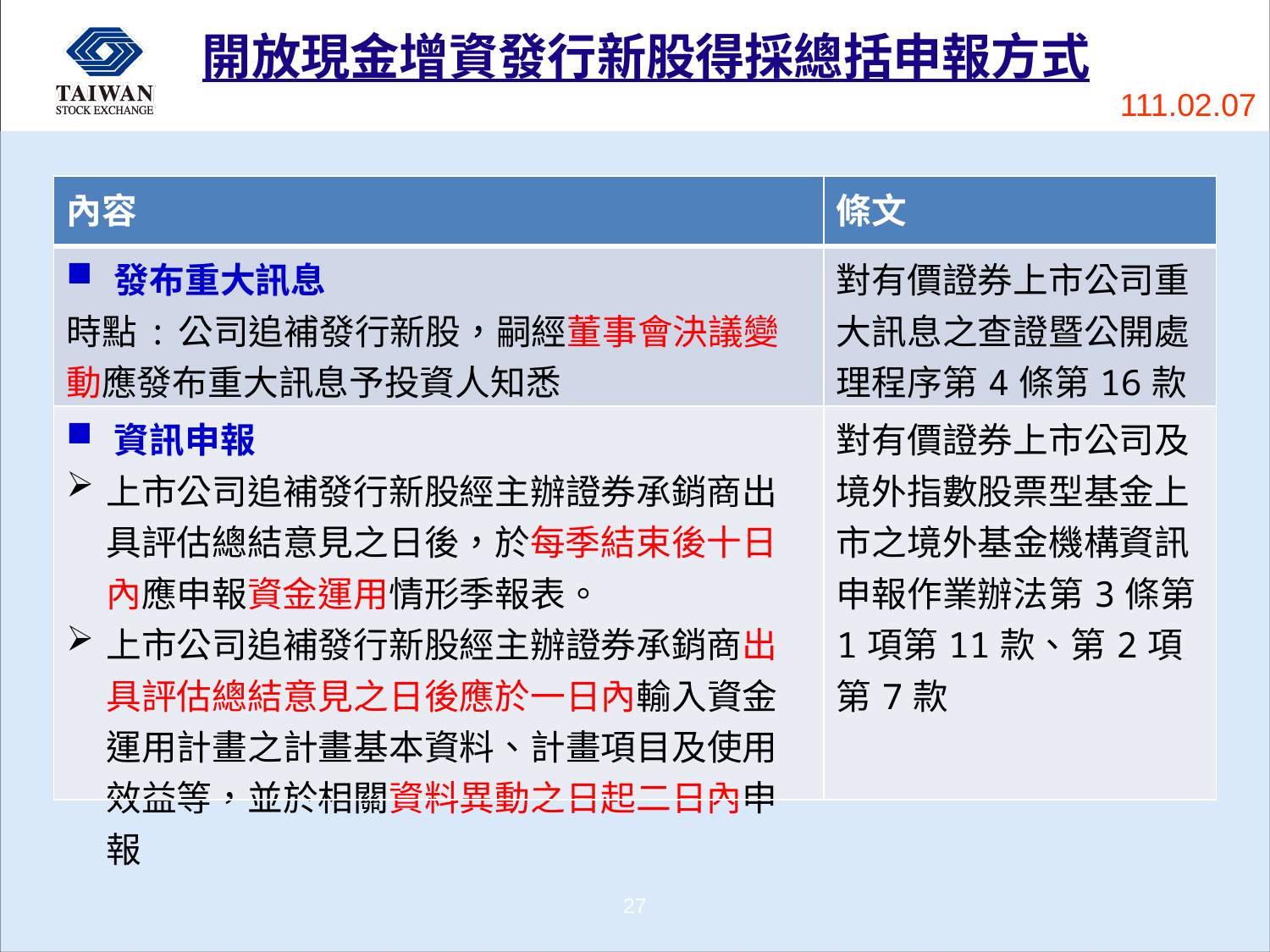

# 開放現金增資發行新股得採總括申報方式
111.02.07
| 內容 | 條文 |
| --- | --- |
| 發布重大訊息 時點:公司追補發行新股，嗣經董事會決議變動應發布重大訊息予投資人知悉 | 對有價證券上市公司重大訊息之查證暨公開處理程序第4條第16款 |
| 資訊申報 上市公司追補發行新股經主辦證券承銷商出具評估總結意見之日後，於每季結束後十日內應申報資金運用情形季報表。 上市公司追補發行新股經主辦證券承銷商出具評估總結意見之日後應於一日內輸入資金運用計畫之計畫基本資料、計畫項目及使用效益等，並於相關資料異動之日起二日內申報 | 對有價證券上市公司及境外指數股票型基金上市之境外基金機構資訊申報作業辦法第3條第1項第11款、第2項第7款 |
27